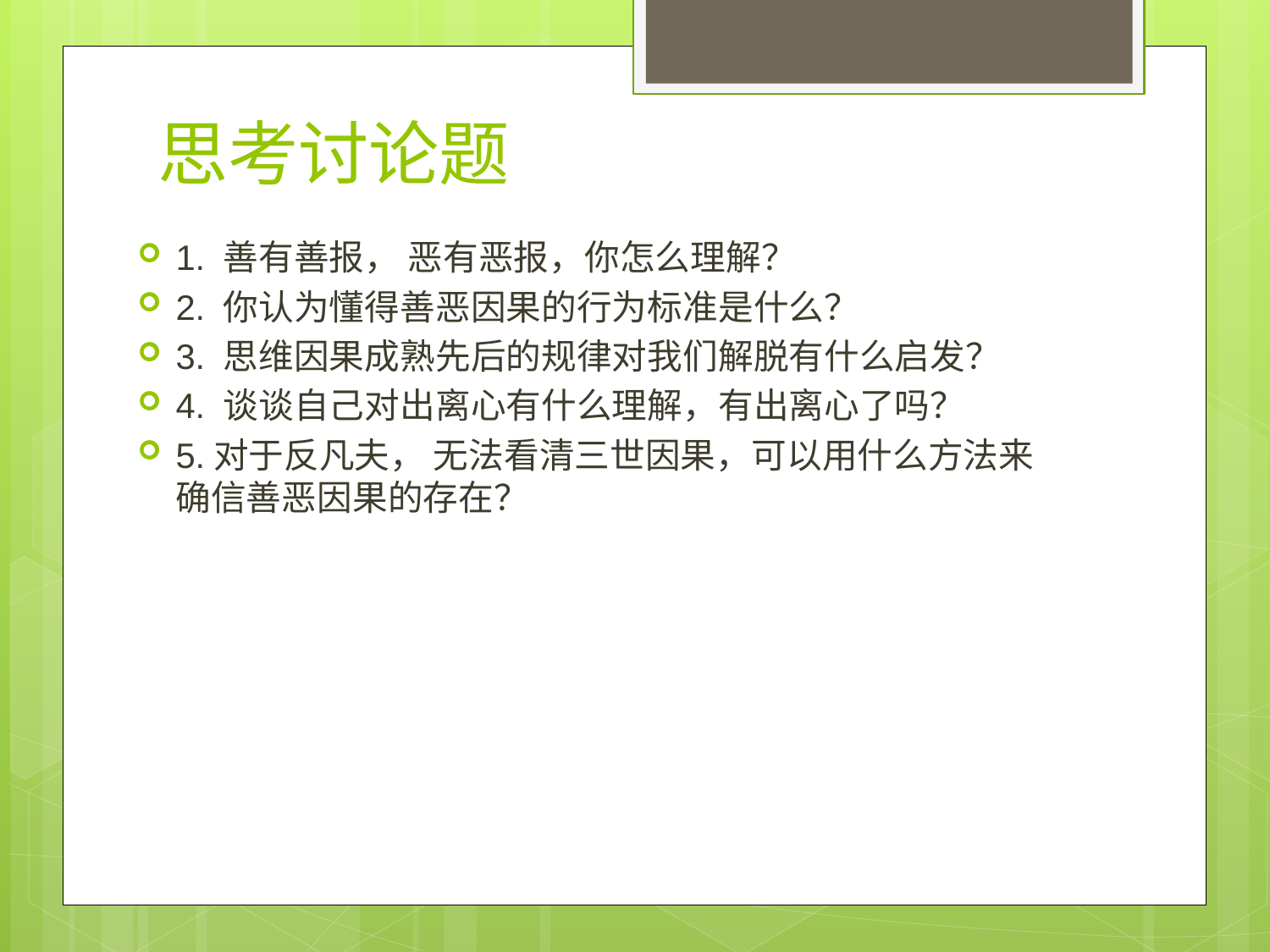

# 思考讨论题
1. 善有善报， 恶有恶报，你怎么理解？
2. 你认为懂得善恶因果的行为标准是什么？
3. 思维因果成熟先后的规律对我们解脱有什么启发？
4. 谈谈自己对出离心有什么理解，有出离心了吗？
5.对于反凡夫， 无法看清三世因果，可以用什么方法来确信善恶因果的存在？